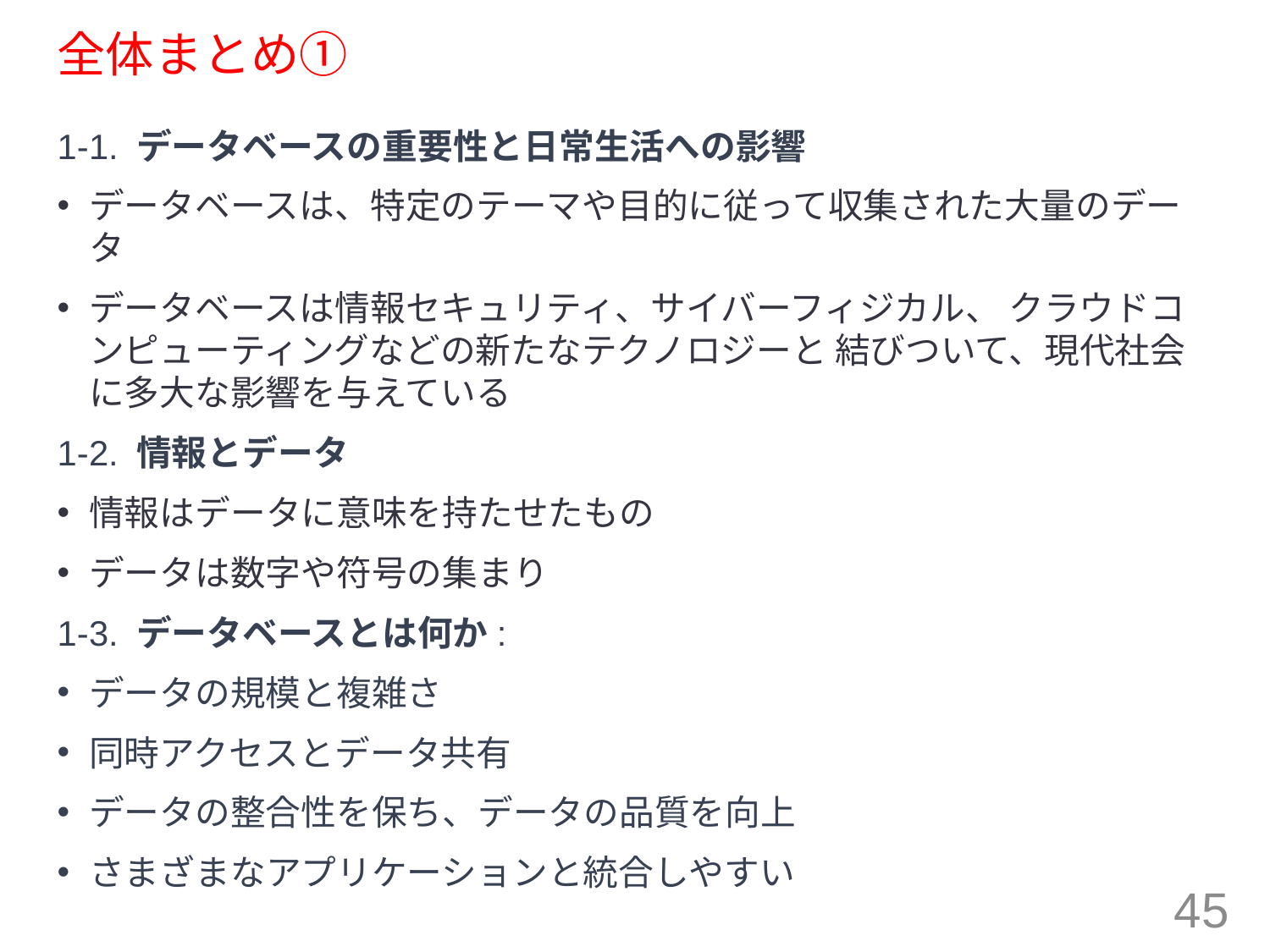

# 全体まとめ①
1-1. データベースの重要性と日常生活への影響
データベースは、特定のテーマや目的に従って収集された大量のデータ
データベースは情報セキュリティ、サイバーフィジカル、 クラウドコンピューティングなどの新たなテクノロジーと 結びついて、現代社会に多大な影響を与えている
1-2. 情報とデータ
情報はデータに意味を持たせたもの
データは数字や符号の集まり
1-3. データベースとは何か:
データの規模と複雑さ
同時アクセスとデータ共有
データの整合性を保ち、データの品質を向上
さまざまなアプリケーションと統合しやすい

45